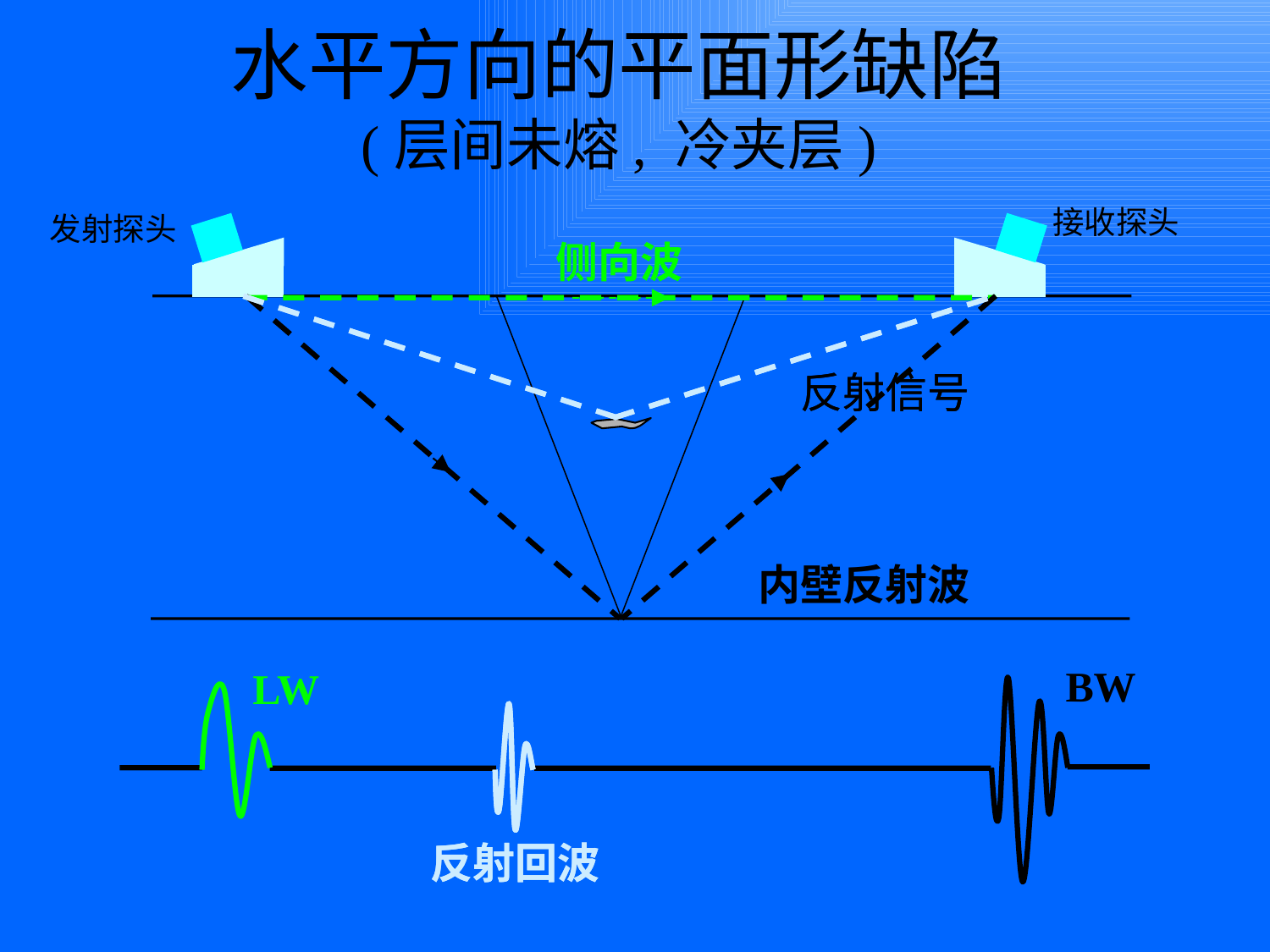

水平方向的平面形缺陷
(层间未熔, 冷夹层)

接收探头
发射探头

侧向波

LW

内壁反射波
BW

反射信号

反射回波

反射信号

反射回波